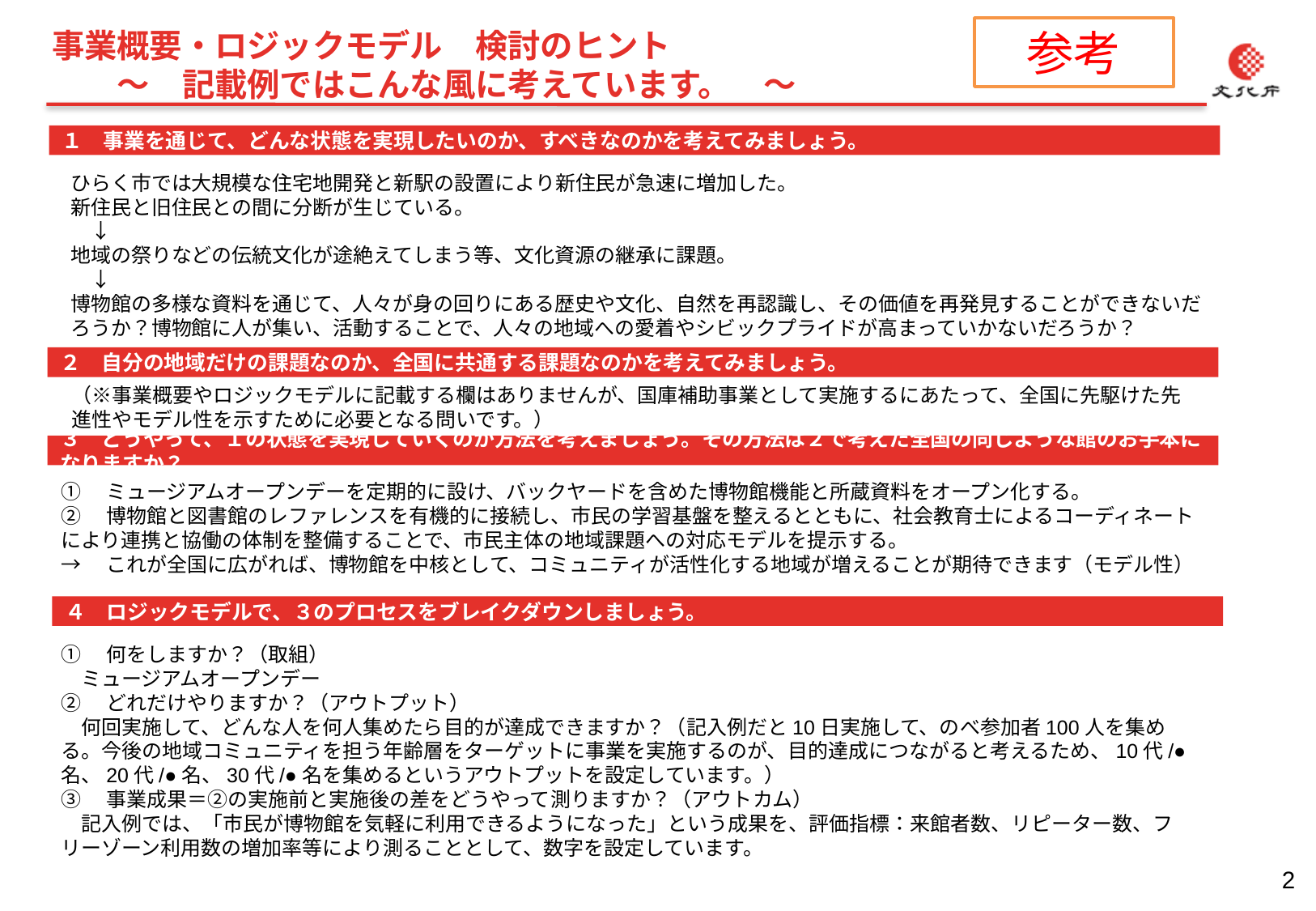

参考
事業概要・ロジックモデル　検討のヒント
　　～　記載例ではこんな風に考えています。　～
１　事業を通じて、どんな状態を実現したいのか、すべきなのかを考えてみましょう。
ひらく市では大規模な住宅地開発と新駅の設置により新住民が急速に増加した。
新住民と旧住民との間に分断が生じている。
　↓
地域の祭りなどの伝統文化が途絶えてしまう等、文化資源の継承に課題。
　↓
博物館の多様な資料を通じて、人々が身の回りにある歴史や文化、自然を再認識し、その価値を再発見することができないだろうか？博物館に人が集い、活動することで、人々の地域への愛着やシビックプライドが高まっていかないだろうか？
２　自分の地域だけの課題なのか、全国に共通する課題なのかを考えてみましょう。
（※事業概要やロジックモデルに記載する欄はありませんが、国庫補助事業として実施するにあたって、全国に先駆けた先進性やモデル性を示すために必要となる問いです。）

３　どうやって、１の状態を実現していくのか方法を考えましょう。その方法は２で考えた全国の同じような館のお手本になりますか？

①　ミュージアムオープンデーを定期的に設け、バックヤードを含めた博物館機能と所蔵資料をオープン化する。
②　博物館と図書館のレファレンスを有機的に接続し、市民の学習基盤を整えるとともに、社会教育士によるコーディネートにより連携と協働の体制を整備することで、市民主体の地域課題への対応モデルを提示する。
→　これが全国に広がれば、博物館を中核として、コミュニティが活性化する地域が増えることが期待できます（モデル性）

４　ロジックモデルで、３のプロセスをブレイクダウンしましょう。
①　何をしますか？（取組）
　ミュージアムオープンデー
②　どれだけやりますか？（アウトプット）
　何回実施して、どんな人を何人集めたら目的が達成できますか？（記入例だと10日実施して、のべ参加者100人を集める。今後の地域コミュニティを担う年齢層をターゲットに事業を実施するのが、目的達成につながると考えるため、10代/●名、20代/●名、30代/●名を集めるというアウトプットを設定しています。）
③　事業成果＝②の実施前と実施後の差をどうやって測りますか？（アウトカム）
　記入例では、「市民が博物館を気軽に利用できるようになった」という成果を、評価指標：来館者数、リピーター数、フリーゾーン利用数の増加率等により測ることとして、数字を設定しています。